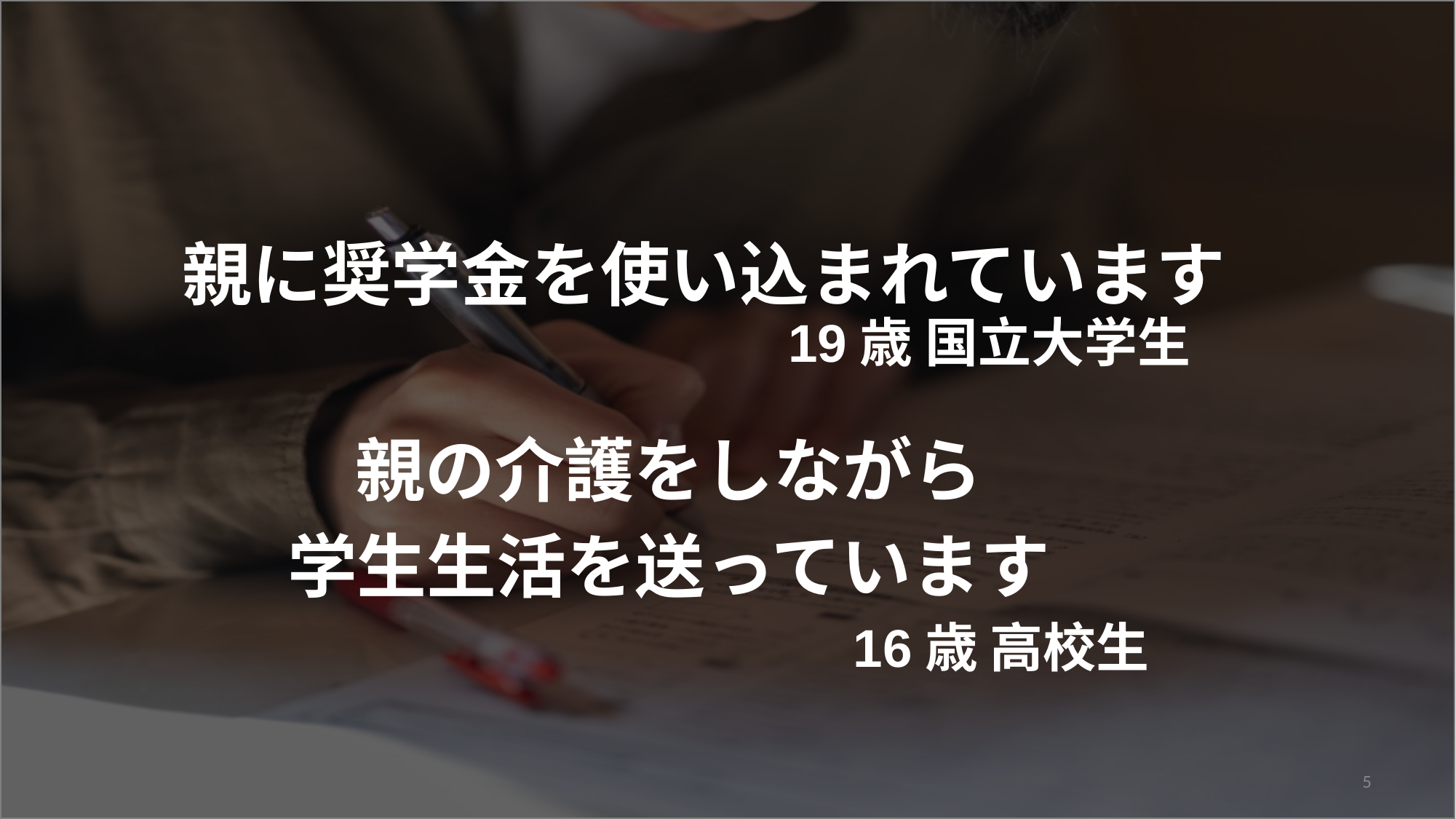

親に奨学金を使い込まれています
19歳 国立大学生
親の介護をしながら
学生生活を送っています
16歳 高校生
5